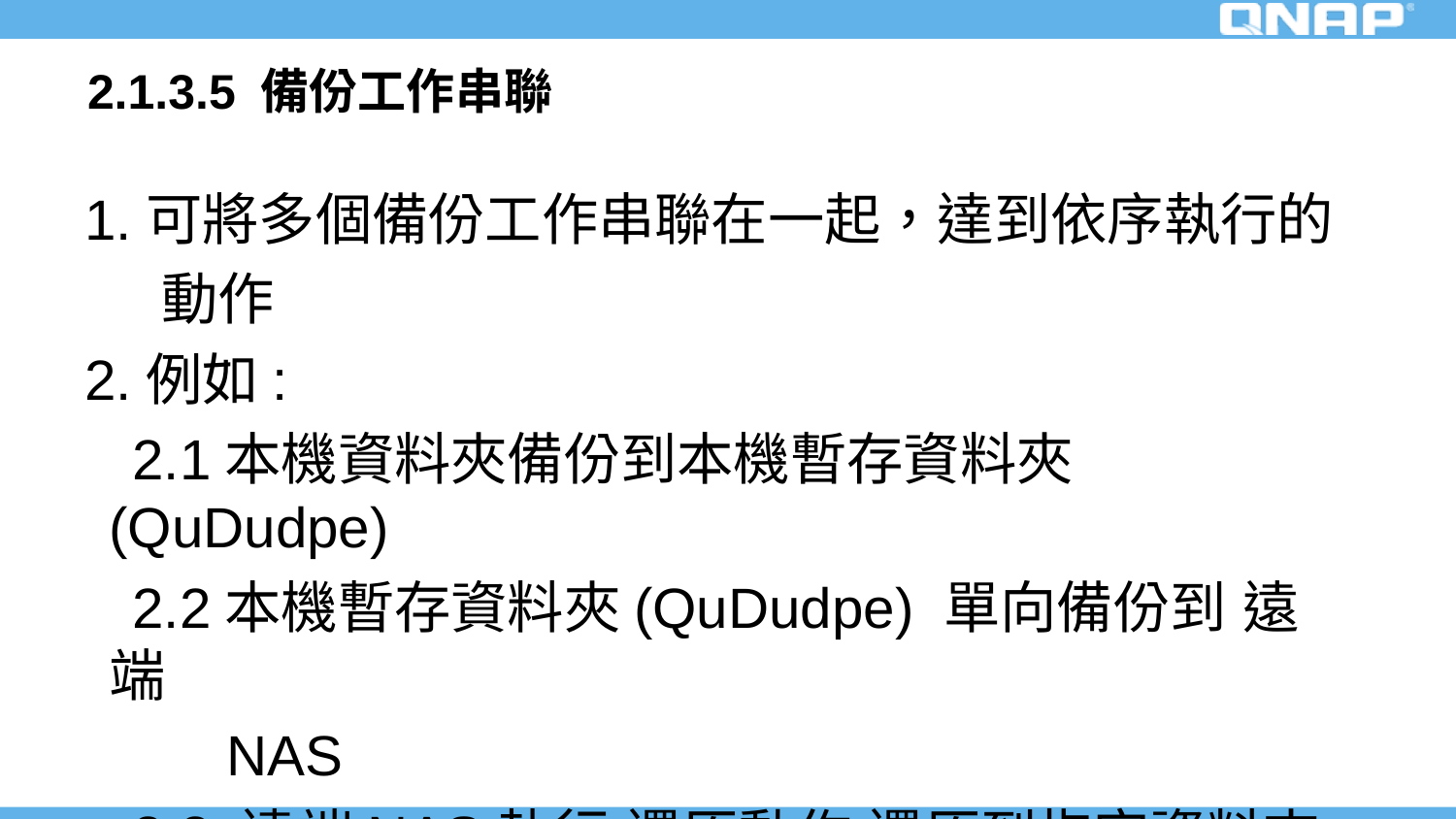

# 2.1.3.5 備份工作串聯
1.可將多個備份工作串聯在一起，達到依序執行的
    動作
2.例如:
   2.1本機資料夾備份到本機暫存資料夾(QuDudpe)
   2.2本機暫存資料夾(QuDudpe) 單向備份到 遠端
         NAS
   2.3 遠端NAS執行 還原動作 還原到指定資料夾